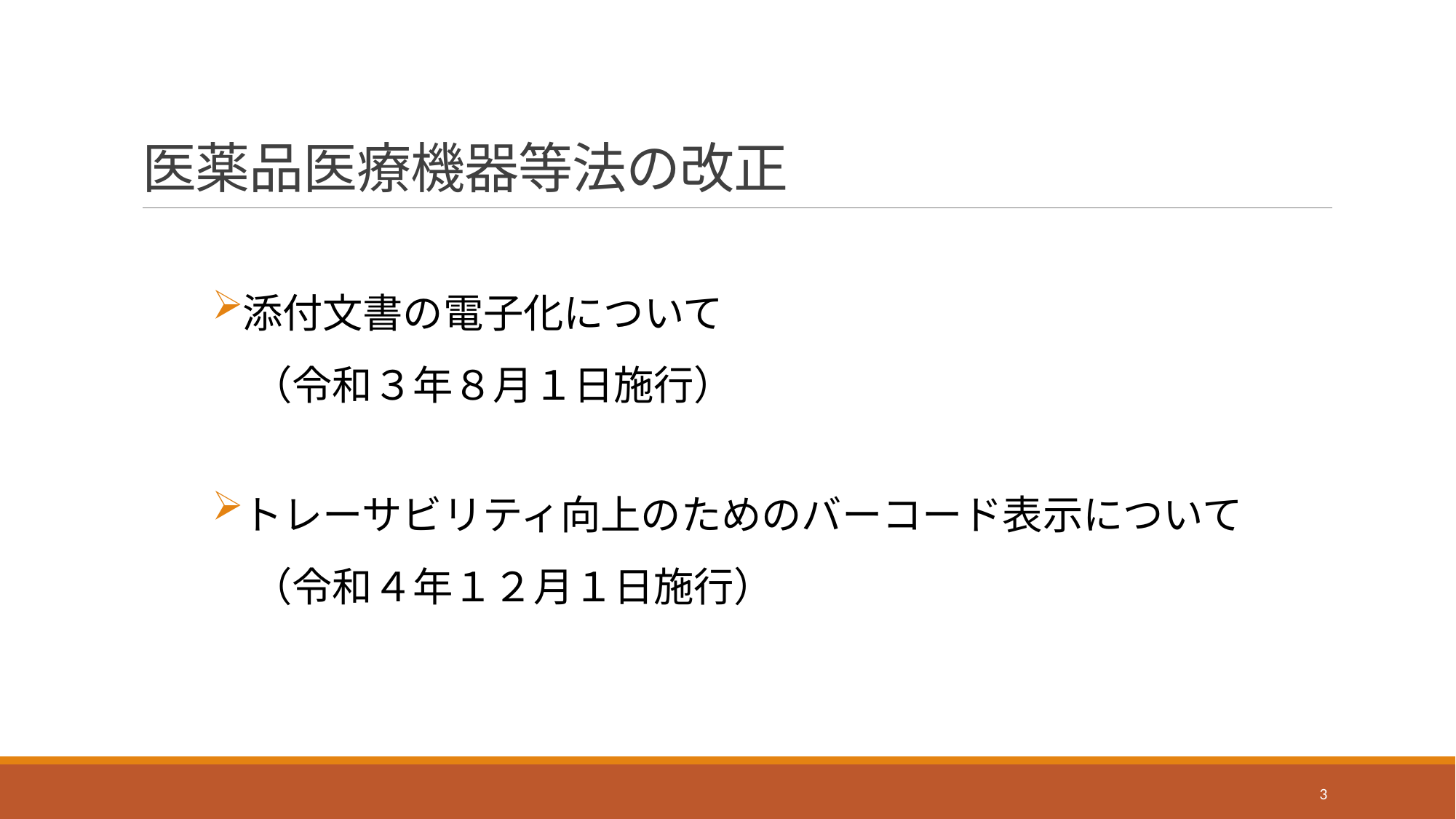

# 医薬品医療機器等法の改正
添付文書の電子化について
　（令和３年８月１日施行）

トレーサビリティ向上のためのバーコード表示について
　（令和４年１２月１日施行）

3